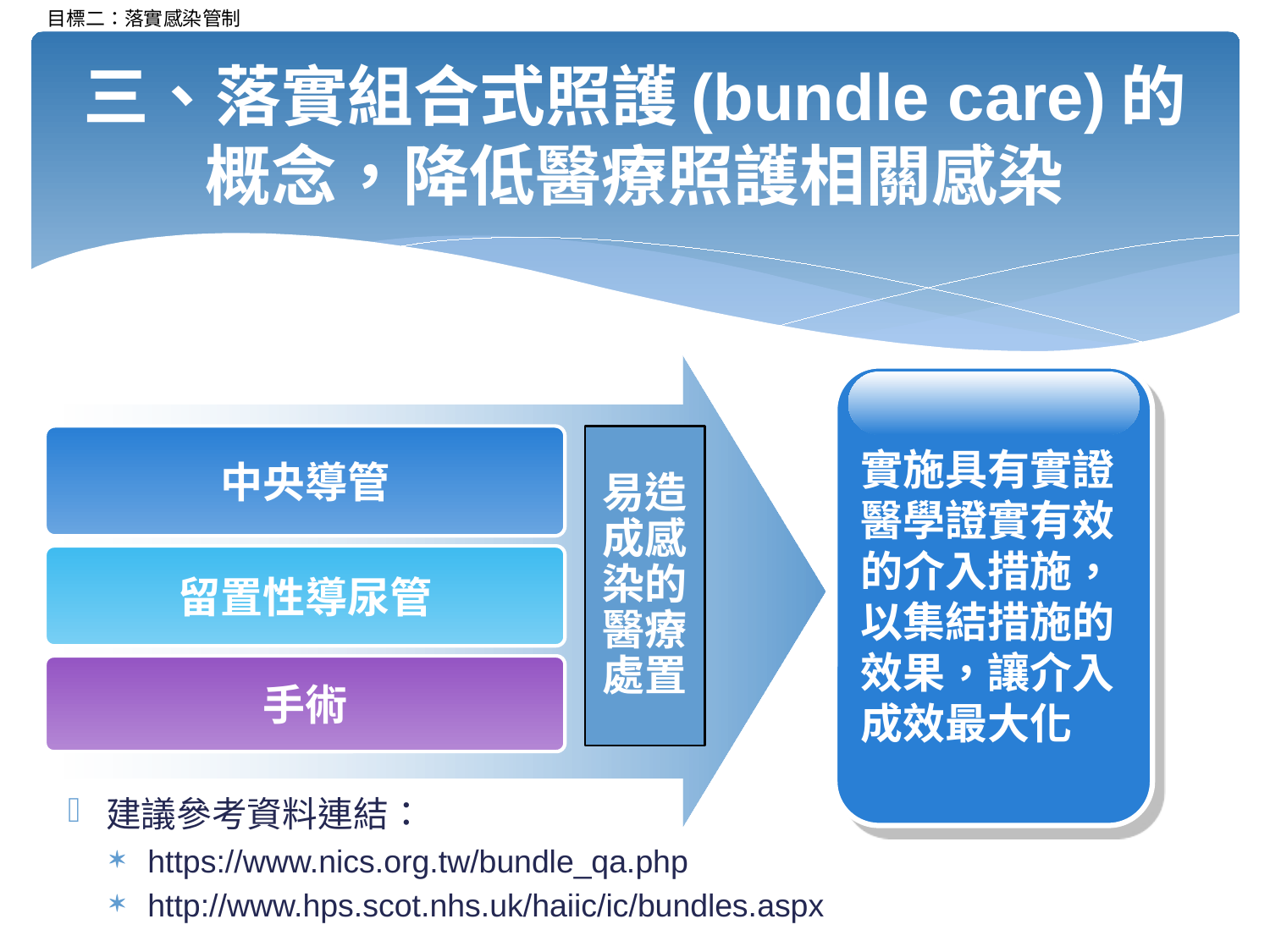

# 三、落實組合式照護(bundle care)的概念，降低醫療照護相關感染

實施具有實證醫學證實有效的介入措施，以集結措施的效果，讓介入成效最大化

易造成感染的醫療處置
中央導管
留置性導尿管
手術
建議參考資料連結：
https://www.nics.org.tw/bundle_qa.php
http://www.hps.scot.nhs.uk/haiic/ic/bundles.aspx